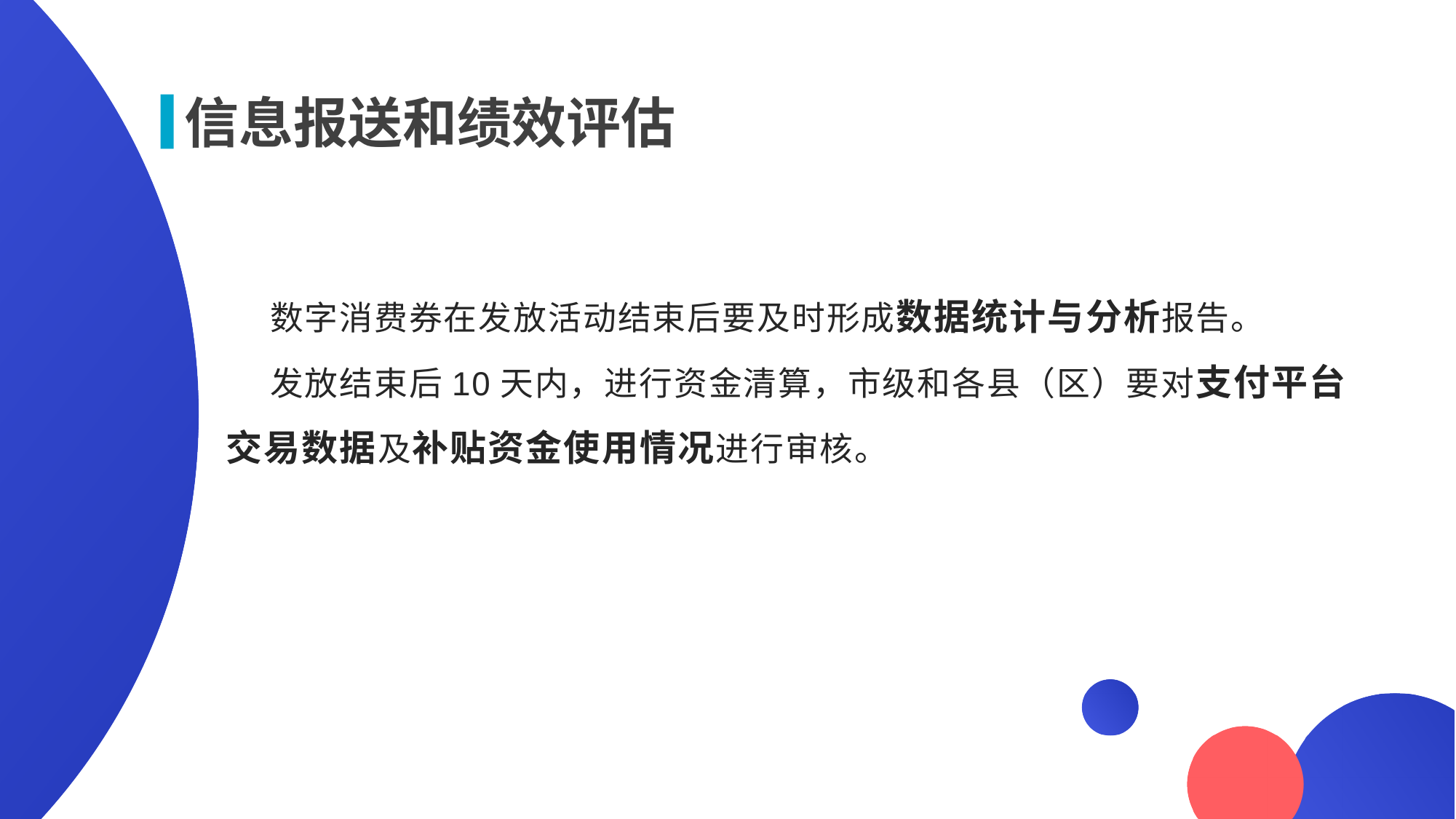

信息报送和绩效评估

    数字消费券在发放活动结束后要及时形成数据统计与分析报告。
    发放结束后10天内，进行资金清算，市级和各县（区）要对支付平台交易数据及补贴资金使用情况进行审核。